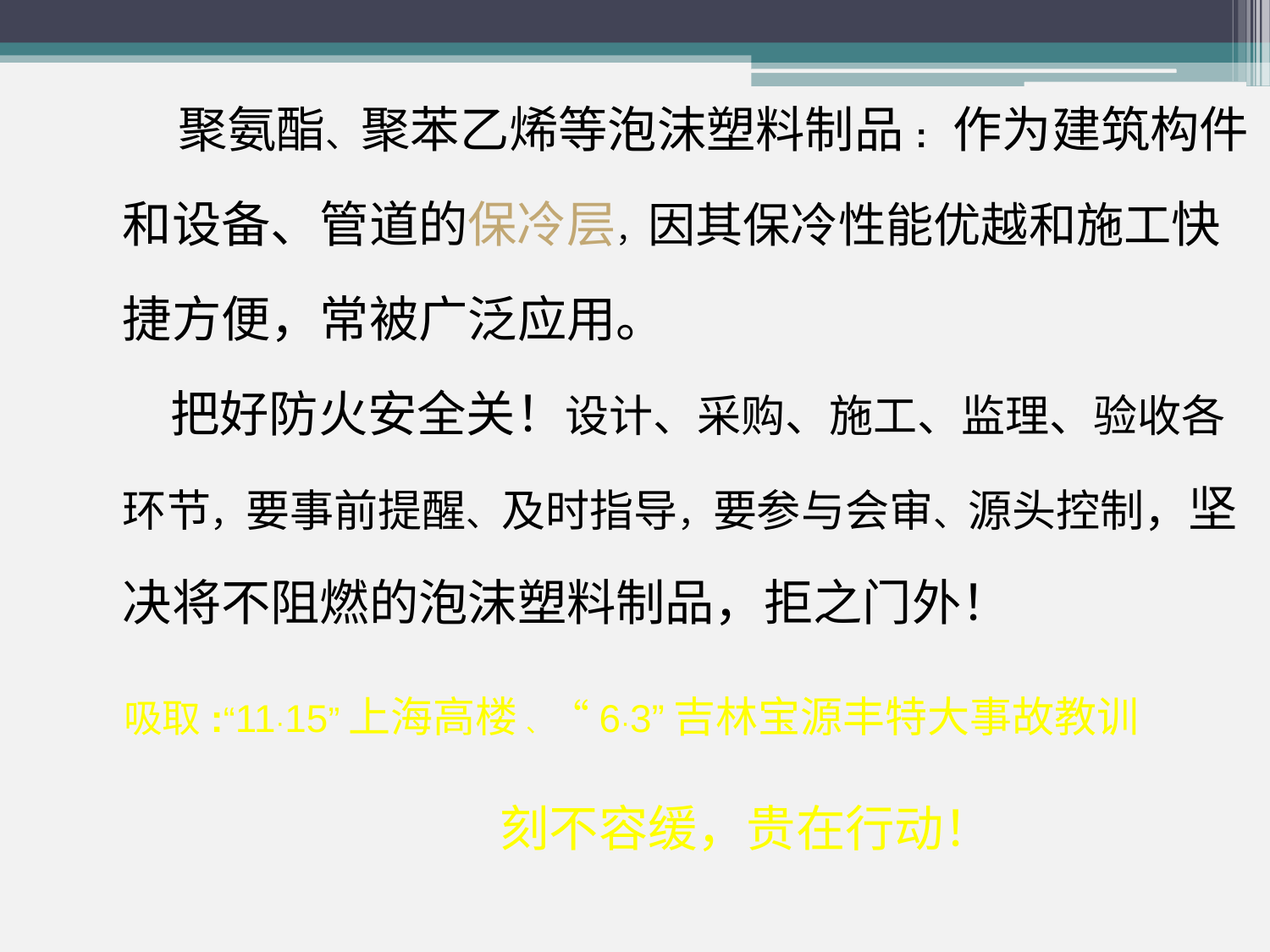

聚氨酯、聚苯乙烯等泡沫塑料制品: 作为建筑构件和设备、管道的保冷层，因其保冷性能优越和施工快捷方便，常被广泛应用。
      把好防火安全关！设计、采购、施工、监理、验收各环节，要事前提醒、及时指导，要参与会审、源头控制，坚决将不阻燃的泡沫塑料制品，拒之门外！
吸取:“11·15”上海高楼 、“6·3”吉林宝源丰特大事故教训                  刻不容缓，贵在行动！